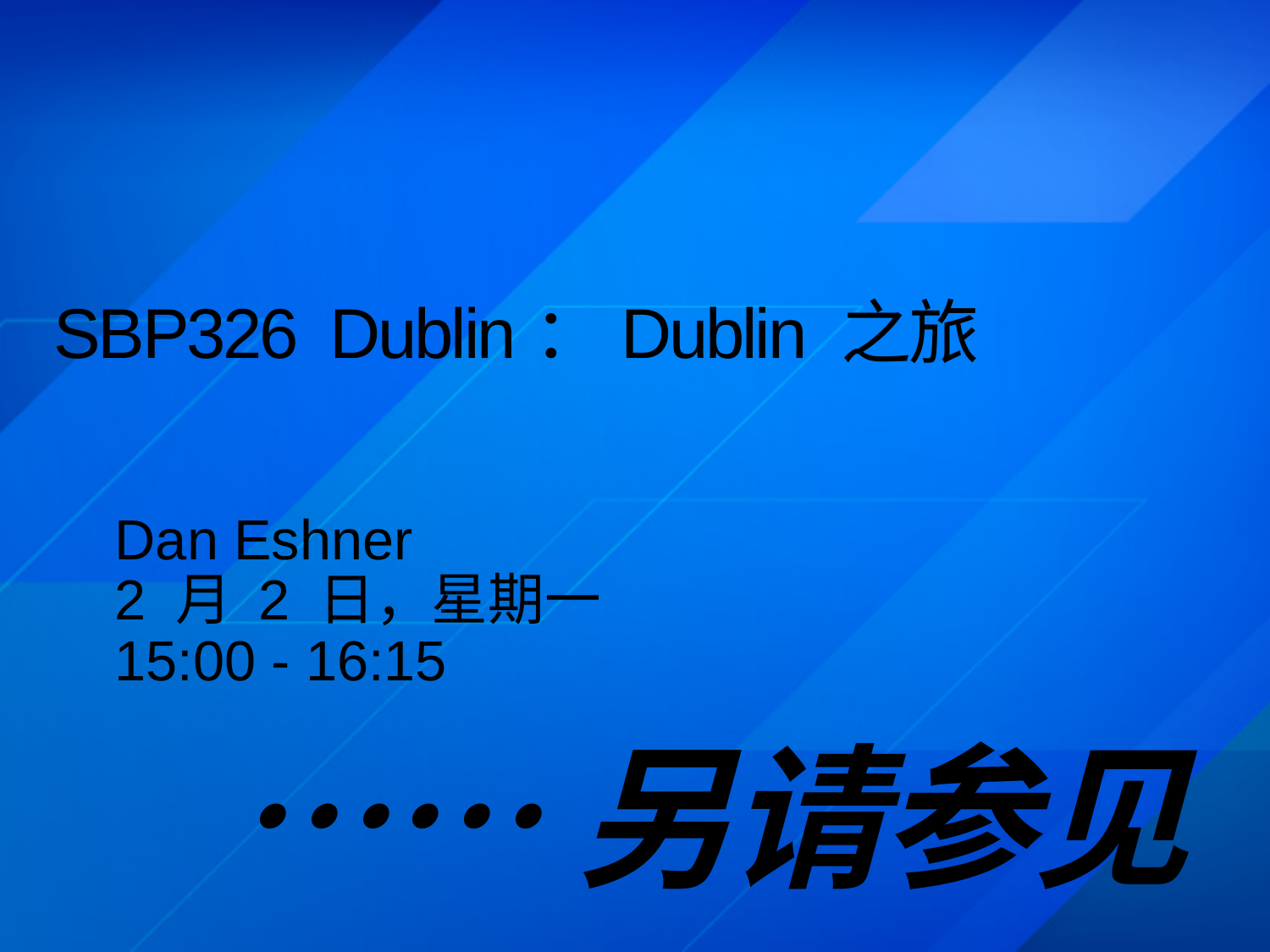

# SBP326  Dublin：Dublin 之旅
Dan Eshner
2 月 2 日，星期一
15:00 - 16:15
……另请参见